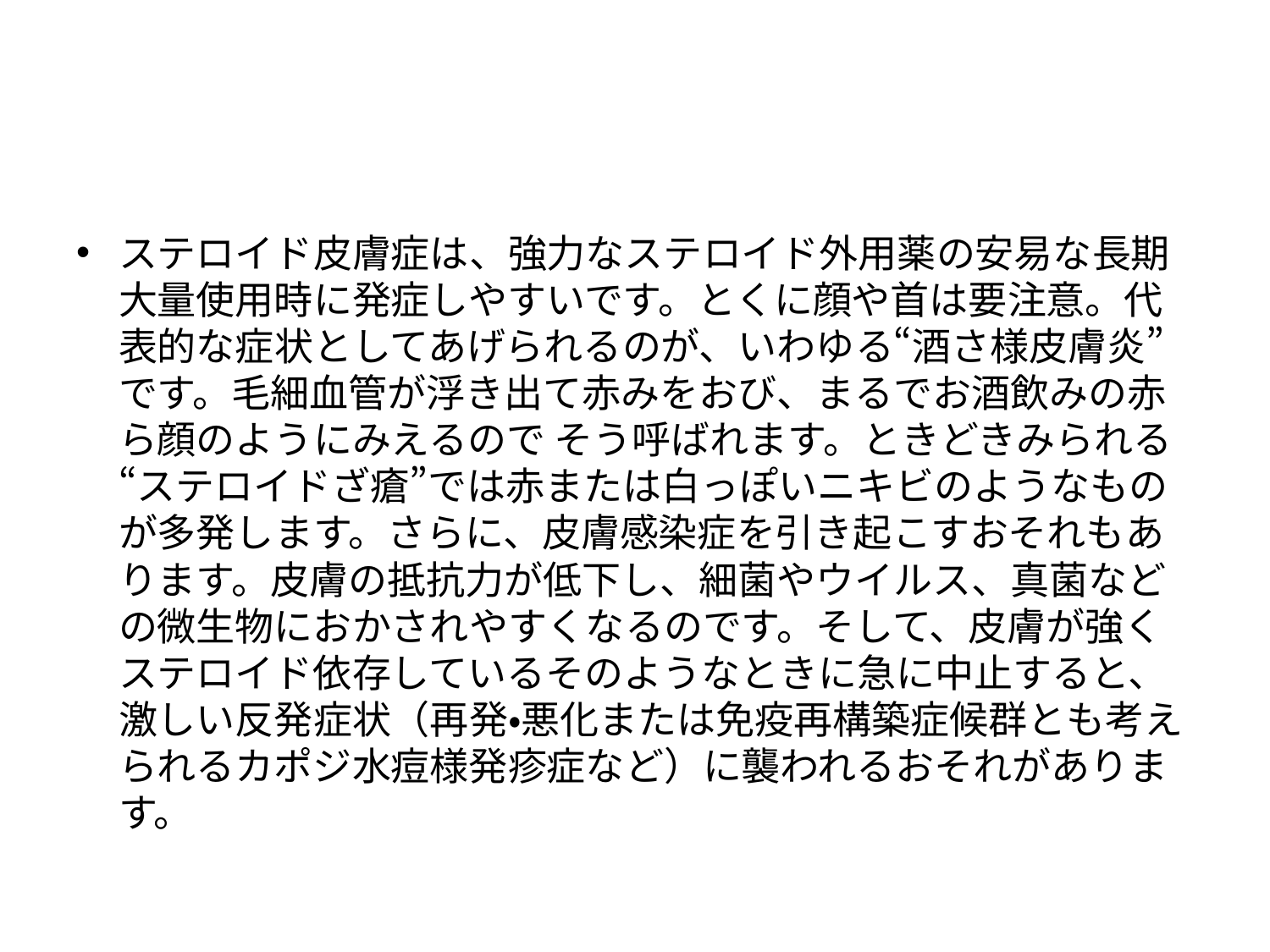

#
ステロイド皮膚症は、強力なステロイド外用薬の安易な長期大量使用時に発症しやすいです。とくに顔や首は要注意。代表的な症状としてあげられるのが、いわゆる“酒さ様皮膚炎”です。毛細血管が浮き出て赤みをおび、まるでお酒飲みの赤ら顔のようにみえるので そう呼ばれます。ときどきみられる“ステロイドざ瘡”では赤または白っぽいニキビのようなものが多発します。さらに、皮膚感染症を引き起こすおそれもあります。皮膚の抵抗力が低下し、細菌やウイルス、真菌などの微生物におかされやすくなるのです。そして、皮膚が強くステロイド依存しているそのようなときに急に中止すると、激しい反発症状（再発・悪化または免疫再構築症候群とも考えられるカポジ水痘様発疹症など）に襲われるおそれがあります。